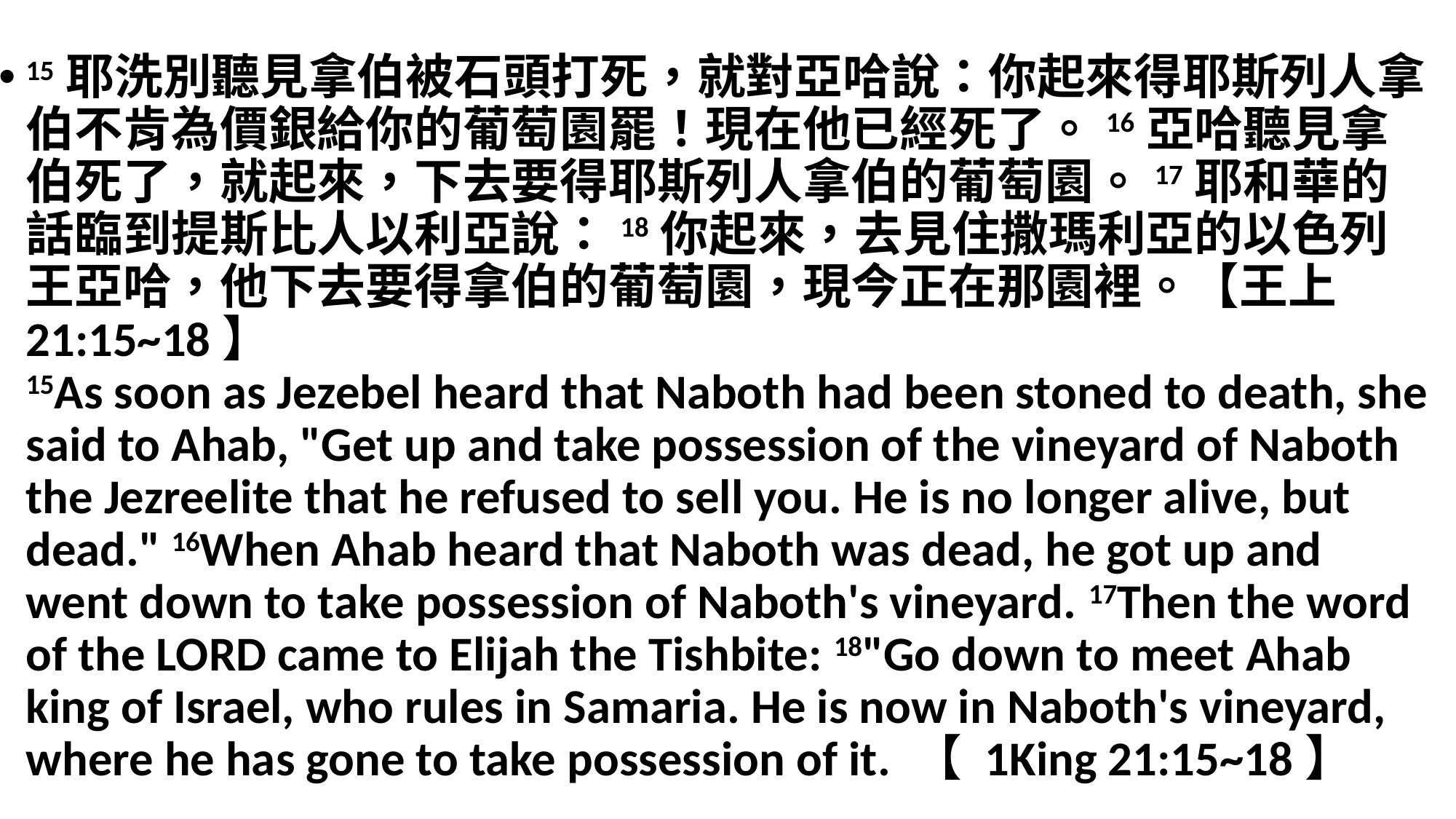

#
15耶洗別聽見拿伯被石頭打死，就對亞哈說：你起來得耶斯列人拿伯不肯為價銀給你的葡萄園罷！現在他已經死了。16亞哈聽見拿伯死了，就起來，下去要得耶斯列人拿伯的葡萄園。17耶和華的話臨到提斯比人以利亞說：18你起來，去見住撒瑪利亞的以色列王亞哈，他下去要得拿伯的葡萄園，現今正在那園裡。【王上 21:15~18】
15As soon as Jezebel heard that Naboth had been stoned to death, she said to Ahab, "Get up and take possession of the vineyard of Naboth the Jezreelite that he refused to sell you. He is no longer alive, but dead." 16When Ahab heard that Naboth was dead, he got up and went down to take possession of Naboth's vineyard. 17Then the word of the LORD came to Elijah the Tishbite: 18"Go down to meet Ahab king of Israel, who rules in Samaria. He is now in Naboth's vineyard, where he has gone to take possession of it. 【 1King 21:15~18】